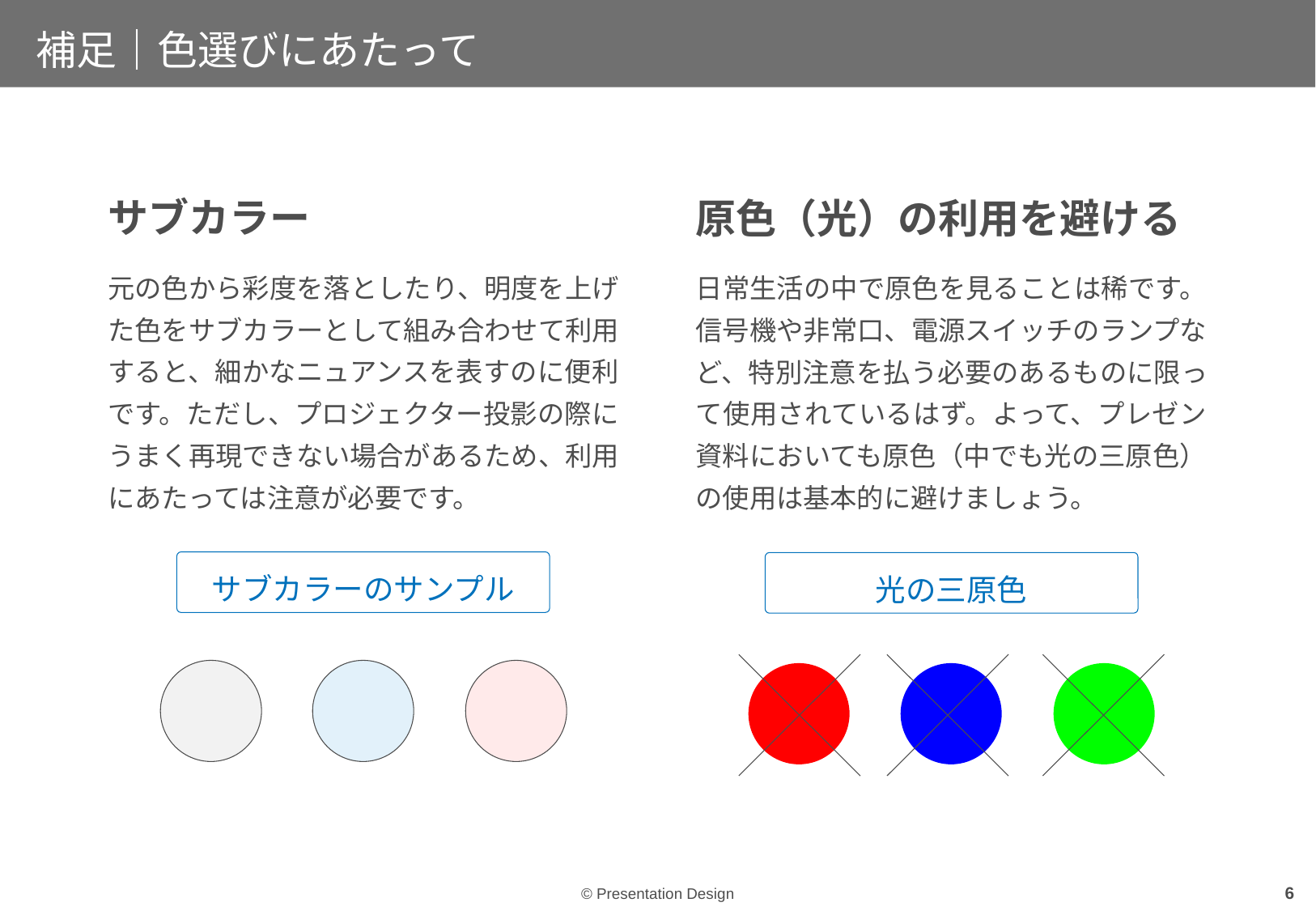

# 補足｜色選びにあたって
サブカラー
元の色から彩度を落としたり、明度を上げた色をサブカラーとして組み合わせて利用すると、細かなニュアンスを表すのに便利です。ただし、プロジェクター投影の際にうまく再現できない場合があるため、利用にあたっては注意が必要です。
原色（光）の利用を避ける
日常生活の中で原色を見ることは稀です。信号機や非常口、電源スイッチのランプなど、特別注意を払う必要のあるものに限って使用されているはず。よって、プレゼン資料においても原色（中でも光の三原色）の使用は基本的に避けましょう。
サブカラーのサンプル
光の三原色

6